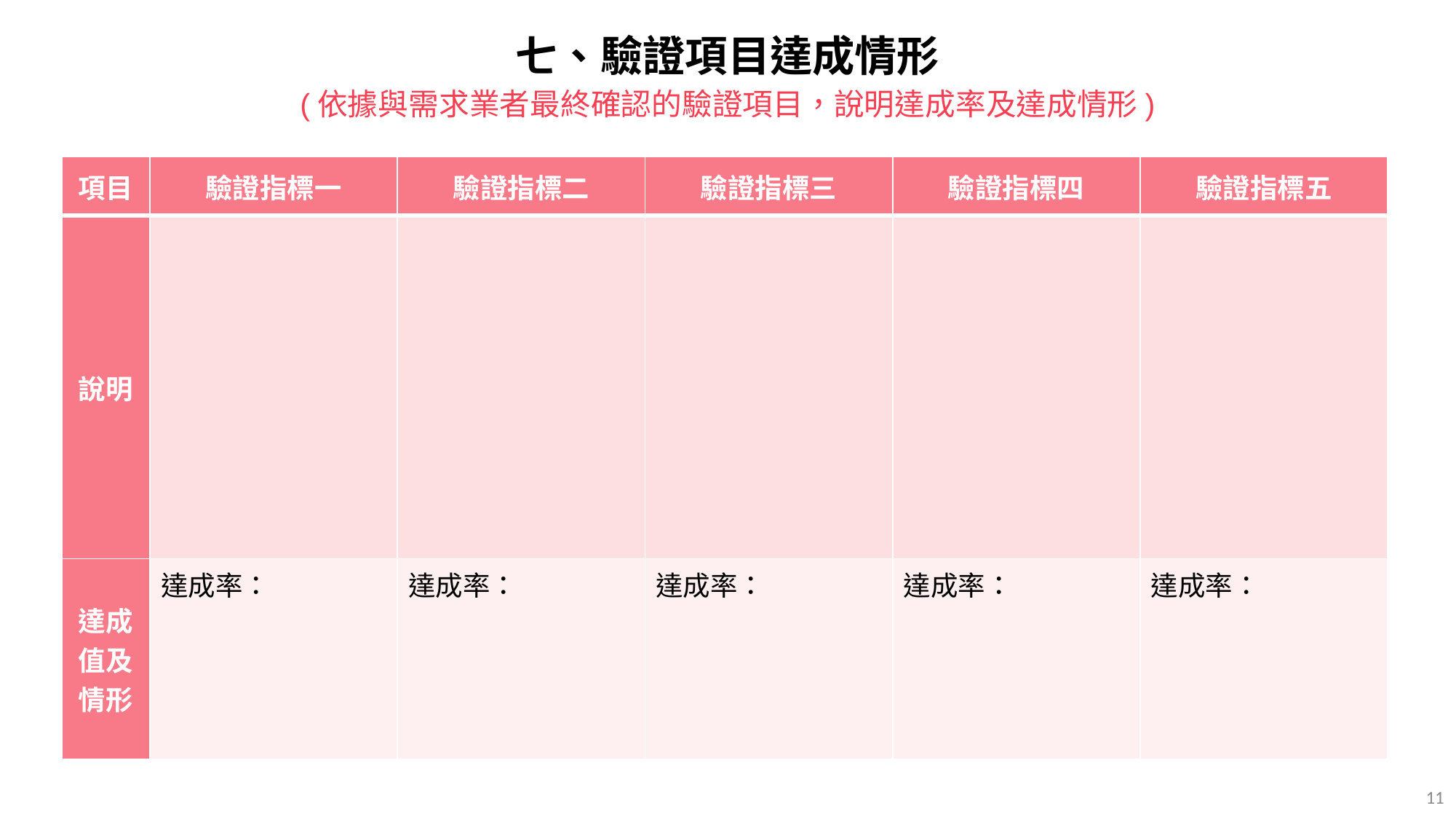

七、驗證項目達成情形
(依據與需求業者最終確認的驗證項目，說明達成率及達成情形)
| 項目 | 驗證指標一 | 驗證指標二 | 驗證指標三 | 驗證指標四 | 驗證指標五 |
| --- | --- | --- | --- | --- | --- |
| 說明 |  |  |  |  |  |
| 達成值及情形 | 達成率： | 達成率： | 達成率： | 達成率： | 達成率： |
11